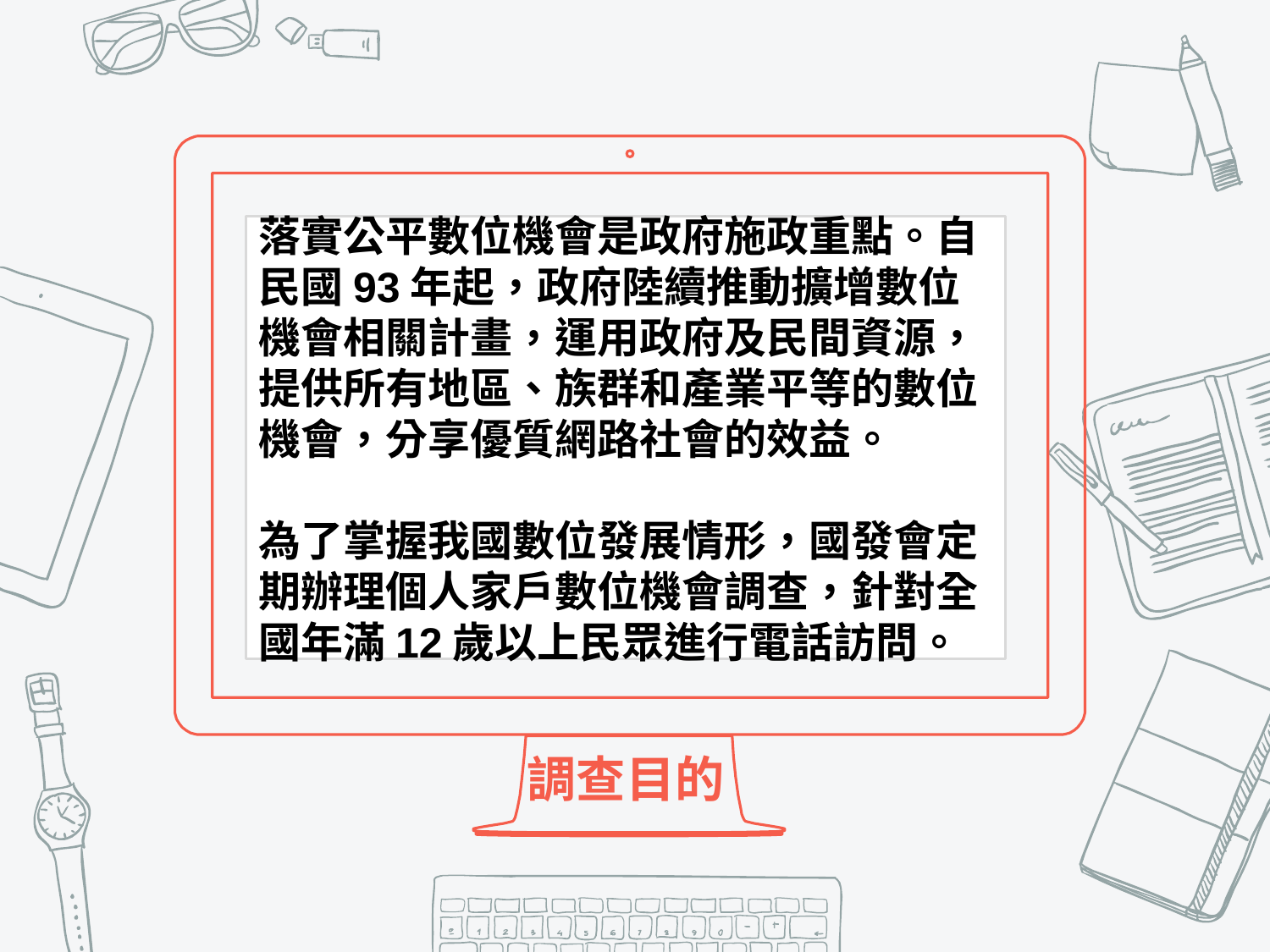

落實公平數位機會是政府施政重點。自民國93年起，政府陸續推動擴增數位機會相關計畫，運用政府及民間資源，提供所有地區、族群和產業平等的數位機會，分享優質網路社會的效益。

為了掌握我國數位發展情形，國發會定期辦理個人家戶數位機會調查，針對全國年滿12歲以上民眾進行電話訪問。
調查目的